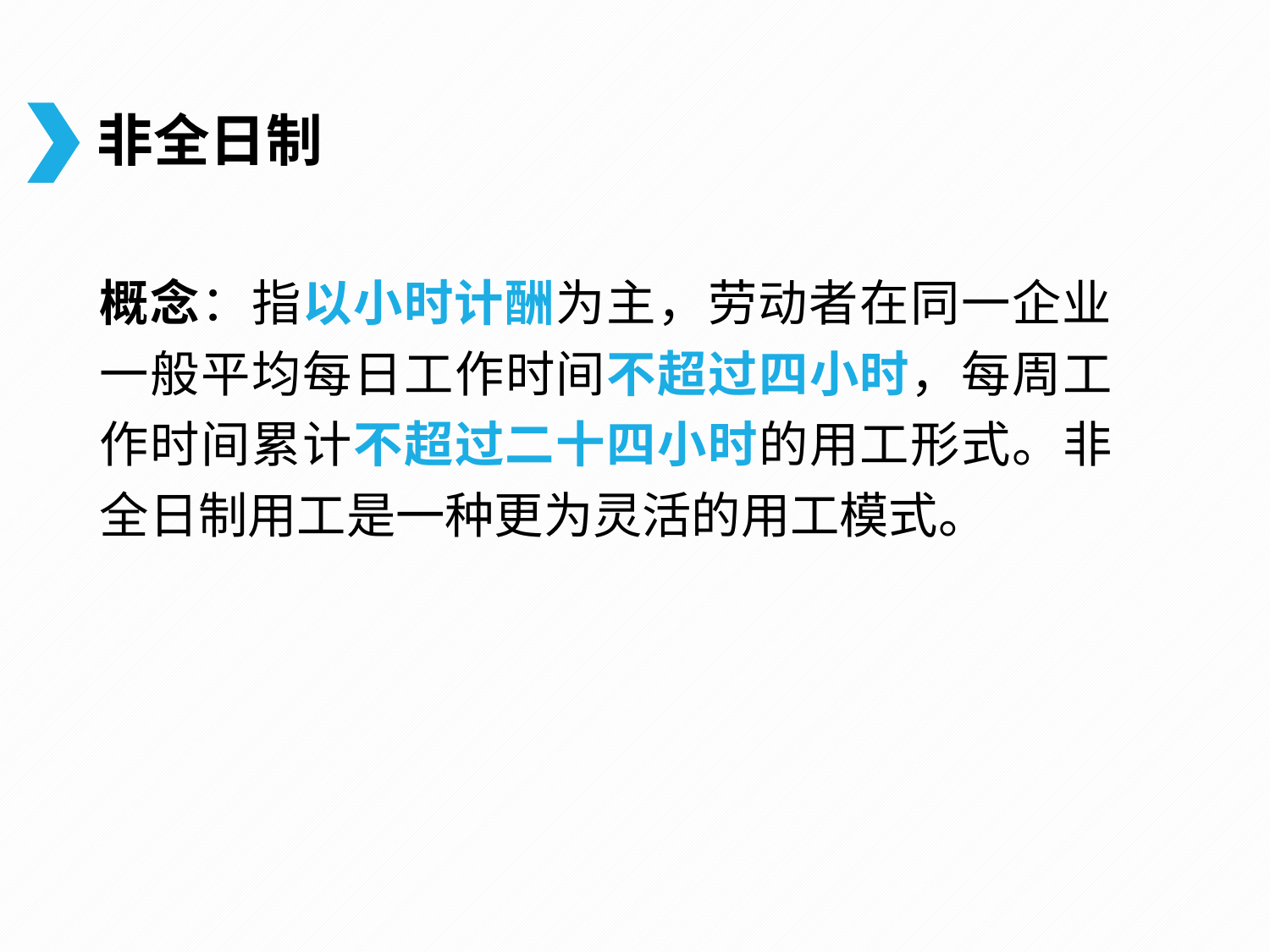

# 非全日制
概念：指以小时计酬为主，劳动者在同一企业一般平均每日工作时间不超过四小时，每周工作时间累计不超过二十四小时的用工形式。非全日制用工是一种更为灵活的用工模式。
10